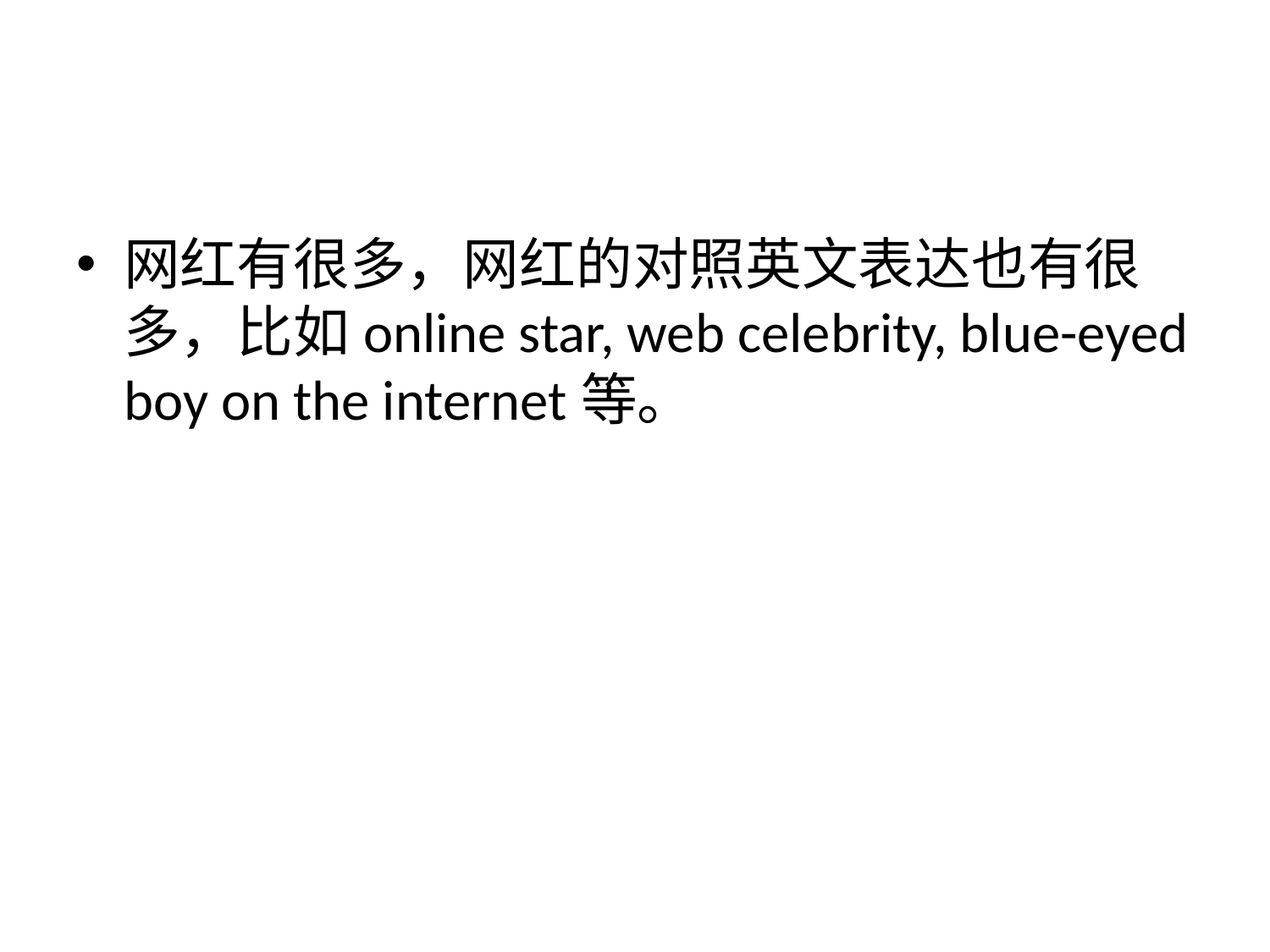

#
网红有很多，网红的对照英文表达也有很多，比如online star, web celebrity, blue-eyed boy on the internet等。